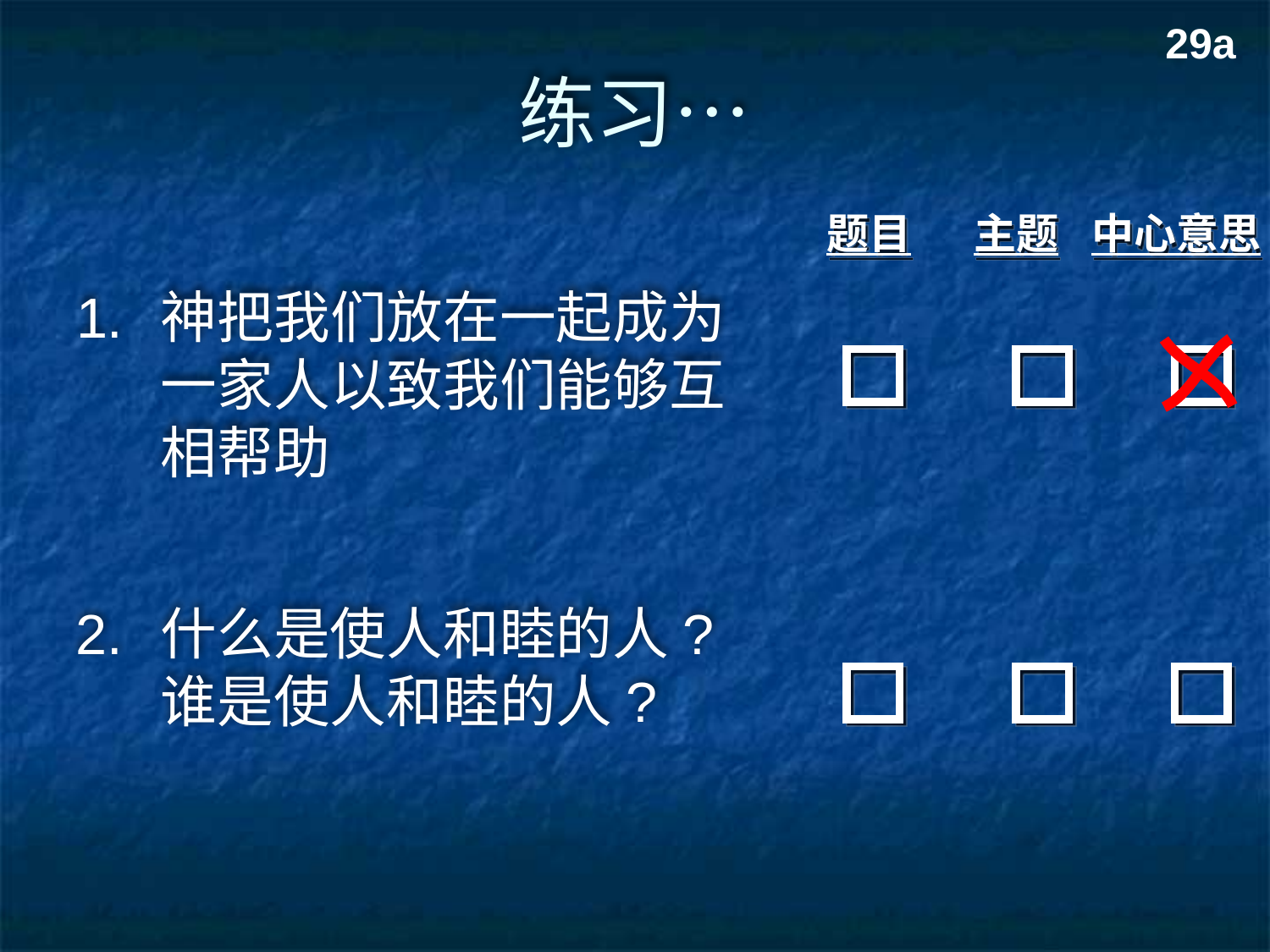

29a
# 练习…
题目
主题
中心意思
1.	神把我们放在一起成为一家人以致我们能够互相帮助

2.	什么是使人和睦的人?
谁是使人和睦的人?